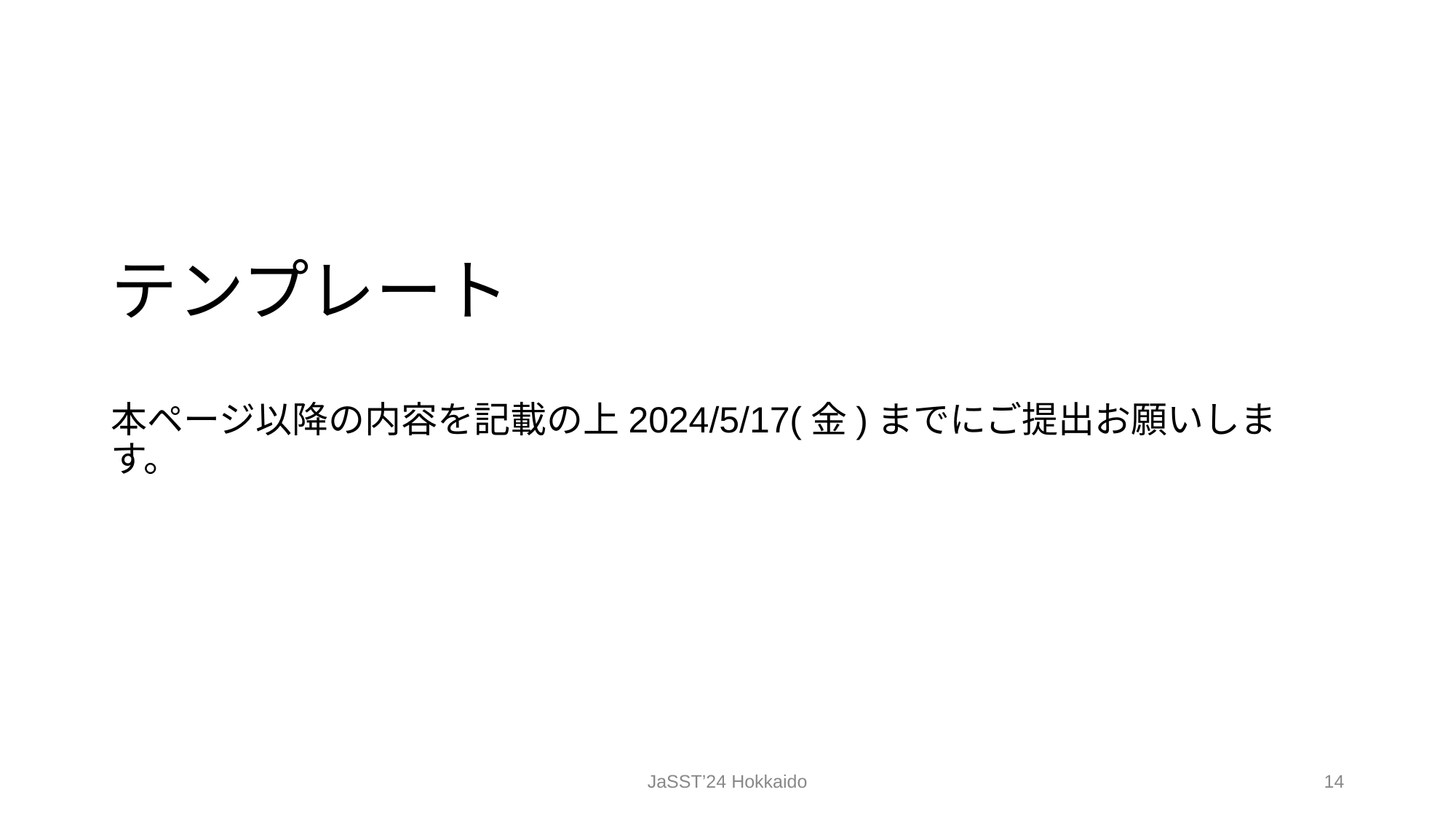

# テンプレート

本ページ以降の内容を記載の上2024/5/17(金)までにご提出お願いします。
JaSST’24 Hokkaido
14